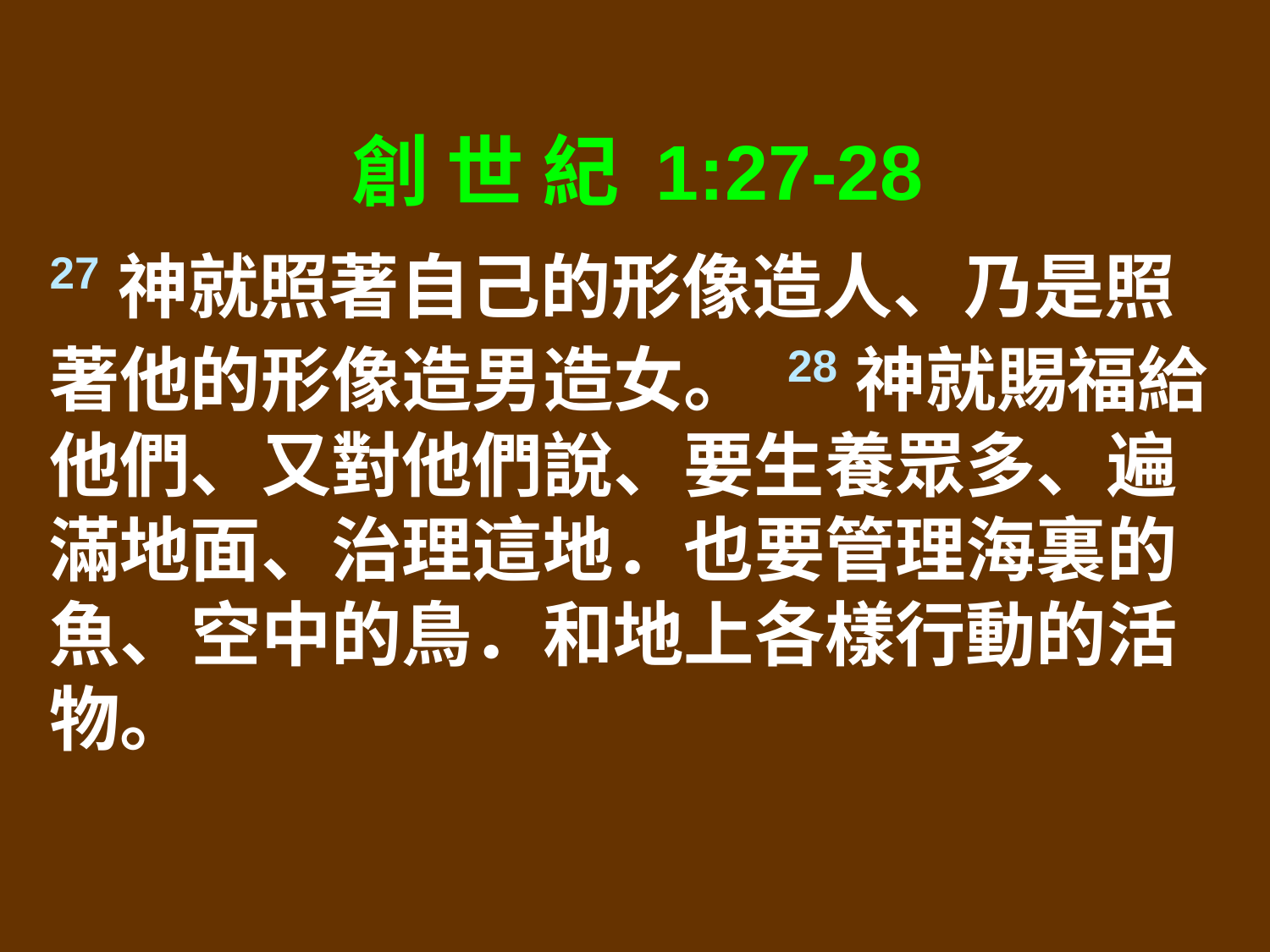

創 世 紀 1:27-28
27神就照著自己的形像造人、乃是照著他的形像造男造女。 28神就賜福給他們、又對他們說、要生養眾多、遍滿地面、治理這地．也要管理海裏的魚、空中的鳥．和地上各樣行動的活物。